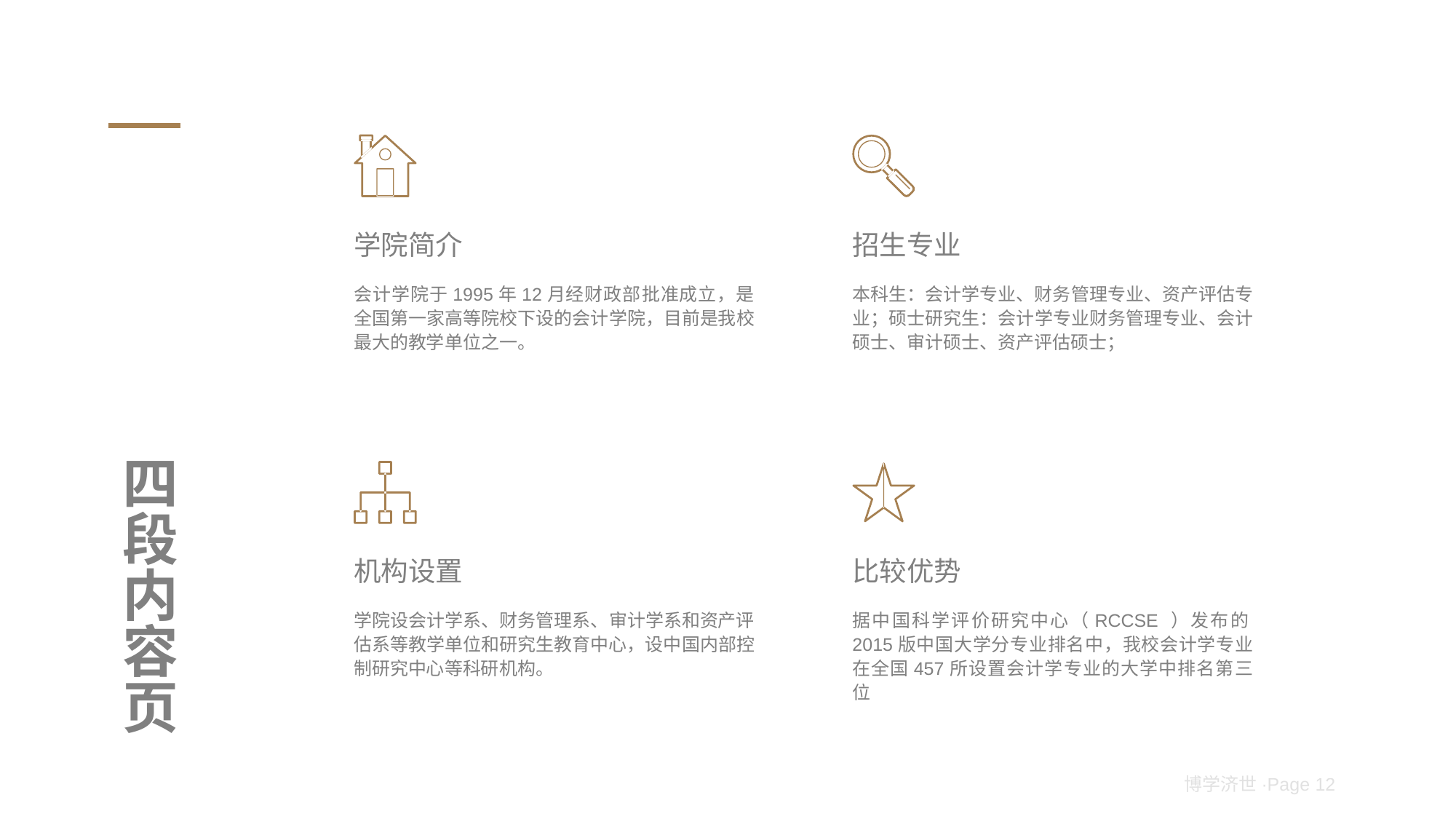

# 四段内容页

学院简介
招生专业
会计学院于1995年12月经财政部批准成立，是全国第一家高等院校下设的会计学院，目前是我校最大的教学单位之一。
本科生：会计学专业、财务管理专业、资产评估专业；硕士研究生：会计学专业财务管理专业、会计硕士、审计硕士、资产评估硕士；

机构设置
比较优势
学院设会计学系、财务管理系、审计学系和资产评估系等教学单位和研究生教育中心，设中国内部控制研究中心等科研机构。

据中国科学评价研究中心（RCCSE ）发布的2015版中国大学分专业排名中，我校会计学专业在全国457所设置会计学专业的大学中排名第三位
博学济世·Page 12
需要更换图标时，选中图标，打开iSlide插件中的图标库，再点击想要使用的图标即可直接更换。
没有iSlide插件的用户，前往https://www.islide.cc/即可下载安装。